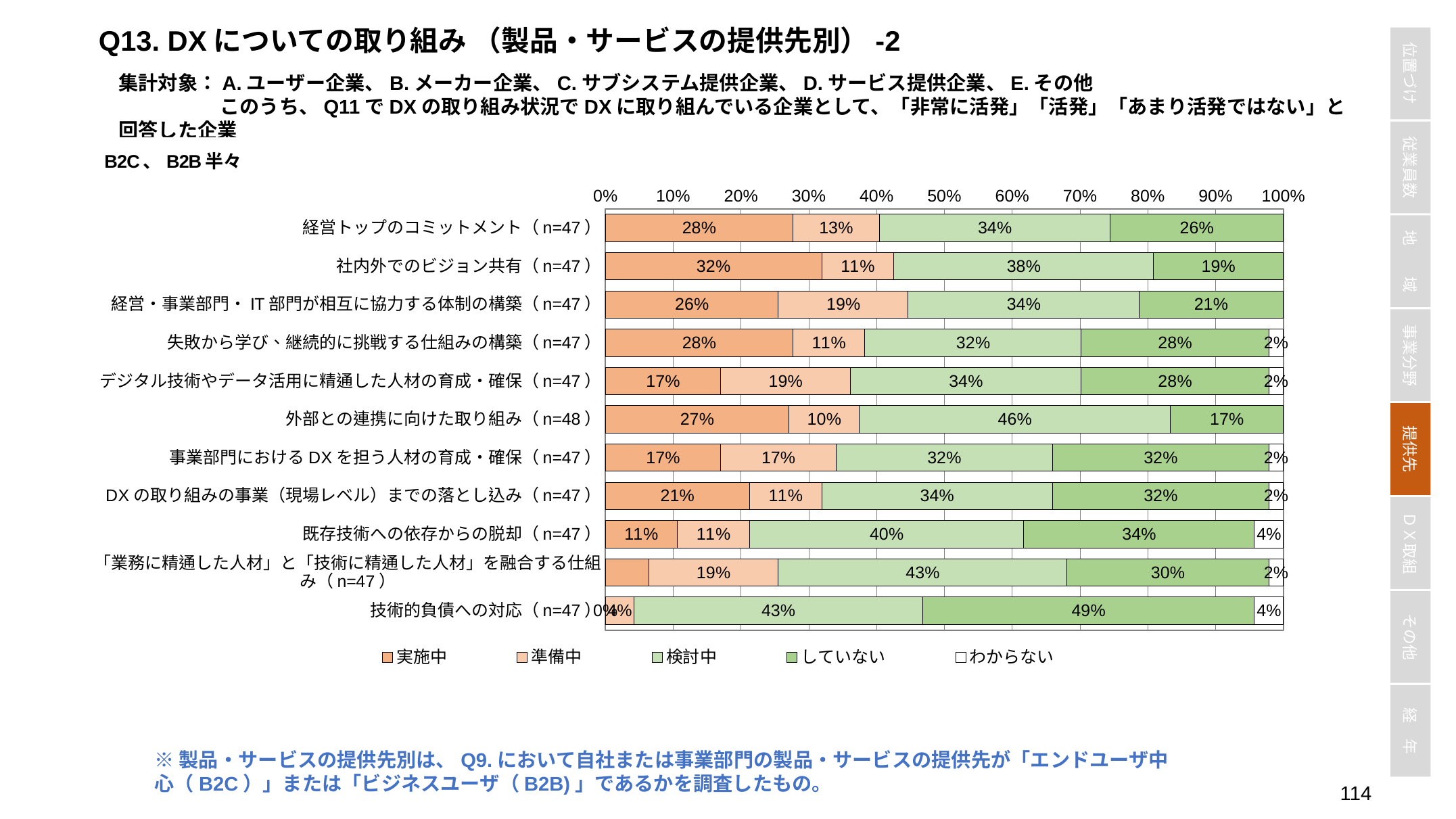

Q13. DXについての取り組み （製品・サービスの提供先別）-2
集計対象：A.ユーザー企業、B.メーカー企業、C.サブシステム提供企業、D.サービス提供企業、E.その他
	このうち、Q11でDXの取り組み状況でDXに取り組んでいる企業として、「非常に活発」「活発」「あまり活発ではない」と回答した企業

### Chart

| Category | 実施中 | 準備中 | 検討中 | していない | わからない |
|---|---|---|---|---|---|
| 経営トップのコミットメント（n=47） | 0.2765957446808511 | 0.1276595744680851 | 0.3404255319148936 | 0.2553191489361702 | 0.0 |
| 社内外でのビジョン共有（n=47） | 0.3191489361702128 | 0.10638297872340426 | 0.3829787234042553 | 0.19148936170212766 | 0.0 |
| 経営・事業部門・IT部門が相互に協力する体制の構築（n=47） | 0.2553191489361702 | 0.19148936170212766 | 0.3404255319148936 | 0.2127659574468085 | 0.0 |
| 失敗から学び、継続的に挑戦する仕組みの構築（n=47） | 0.2765957446808511 | 0.10638297872340426 | 0.3191489361702128 | 0.2765957446808511 | 0.02127659574468085 |
| デジタル技術やデータ活用に精通した人材の育成・確保（n=47） | 0.1702127659574468 | 0.19148936170212766 | 0.3404255319148936 | 0.2765957446808511 | 0.02127659574468085 |
| 外部との連携に向けた取り組み（n=48） | 0.2708333333333333 | 0.10416666666666667 | 0.4583333333333333 | 0.16666666666666666 | 0.0 |
| 事業部門におけるDXを担う人材の育成・確保（n=47） | 0.1702127659574468 | 0.1702127659574468 | 0.3191489361702128 | 0.3191489361702128 | 0.02127659574468085 |
| DXの取り組みの事業（現場レベル）までの落とし込み（n=47） | 0.2127659574468085 | 0.10638297872340426 | 0.3404255319148936 | 0.3191489361702128 | 0.02127659574468085 |
| 既存技術への依存からの脱却（n=47） | 0.10638297872340426 | 0.10638297872340426 | 0.40425531914893614 | 0.3404255319148936 | 0.0425531914893617 |
| 「業務に精通した人材」と「技術に精通した人材」を融合する仕組み（n=47） | 0.06382978723404255 | 0.19148936170212766 | 0.425531914893617 | 0.2978723404255319 | 0.02127659574468085 |
| 技術的負債への対応（n=47） | 0.0 | 0.0425531914893617 | 0.425531914893617 | 0.48936170212765956 | 0.0425531914893617 |
※製品・サービスの提供先別は、Q9.において自社または事業部門の製品・サービスの提供先が「エンドユーザ中心（B2C）」または「ビジネスユーザ（B2B)」であるかを調査したもの。
114